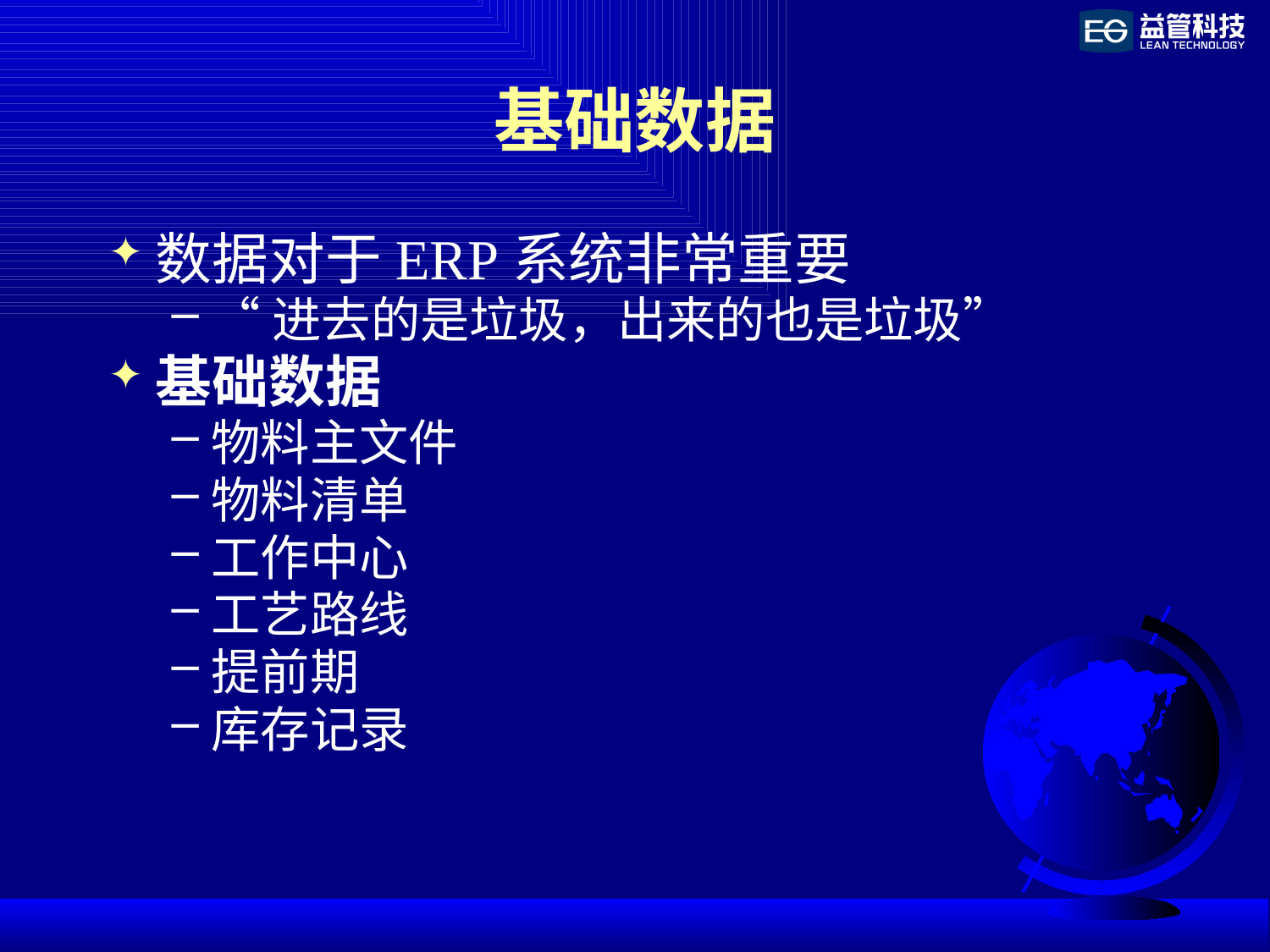

# 基础数据
数据对于ERP系统非常重要
“进去的是垃圾，出来的也是垃圾”
基础数据
物料主文件
物料清单
工作中心
工艺路线
提前期
库存记录
2